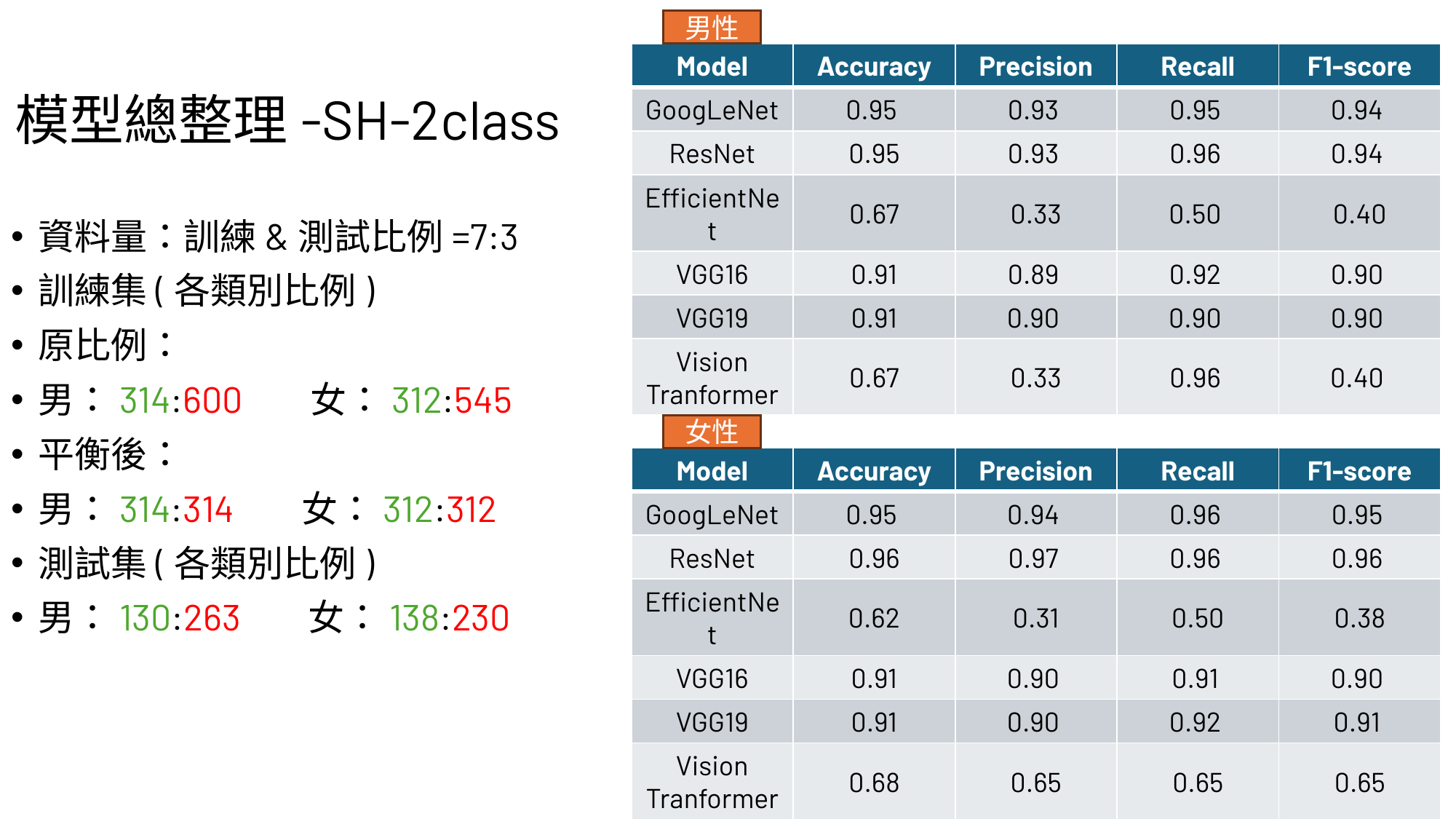

男性
# 模型總整理-SH-2class
| Model | Accuracy | Precision | Recall | F1-score |
| --- | --- | --- | --- | --- |
| GoogLeNet | 0.95 | 0.93 | 0.95 | 0.94 |
| ResNet | 0.95 | 0.93 | 0.96 | 0.94 |
| EfficientNet | 0.67 | 0.33 | 0.50 | 0.40 |
| VGG16 | 0.91 | 0.89 | 0.92 | 0.90 |
| VGG19 | 0.91 | 0.90 | 0.90 | 0.90 |
| Vision Tranformer | 0.67 | 0.33 | 0.96 | 0.40 |
資料量：訓練&測試比例=7:3
訓練集(各類別比例)
原比例：
男：314:600        女：312:545
平衡後：
男：314:314        女：312:312
測試集(各類別比例)
男：130:263        女：138:230
女性
| Model | Accuracy | Precision | Recall | F1-score |
| --- | --- | --- | --- | --- |
| GoogLeNet | 0.95 | 0.94 | 0.96 | 0.95 |
| ResNet | 0.96 | 0.97 | 0.96 | 0.96 |
| EfficientNet | 0.62 | 0.31 | 0.50 | 0.38 |
| VGG16 | 0.91 | 0.90 | 0.91 | 0.90 |
| VGG19 | 0.91 | 0.90 | 0.92 | 0.91 |
| Vision Tranformer | 0.68 | 0.65 | 0.65 | 0.65 |